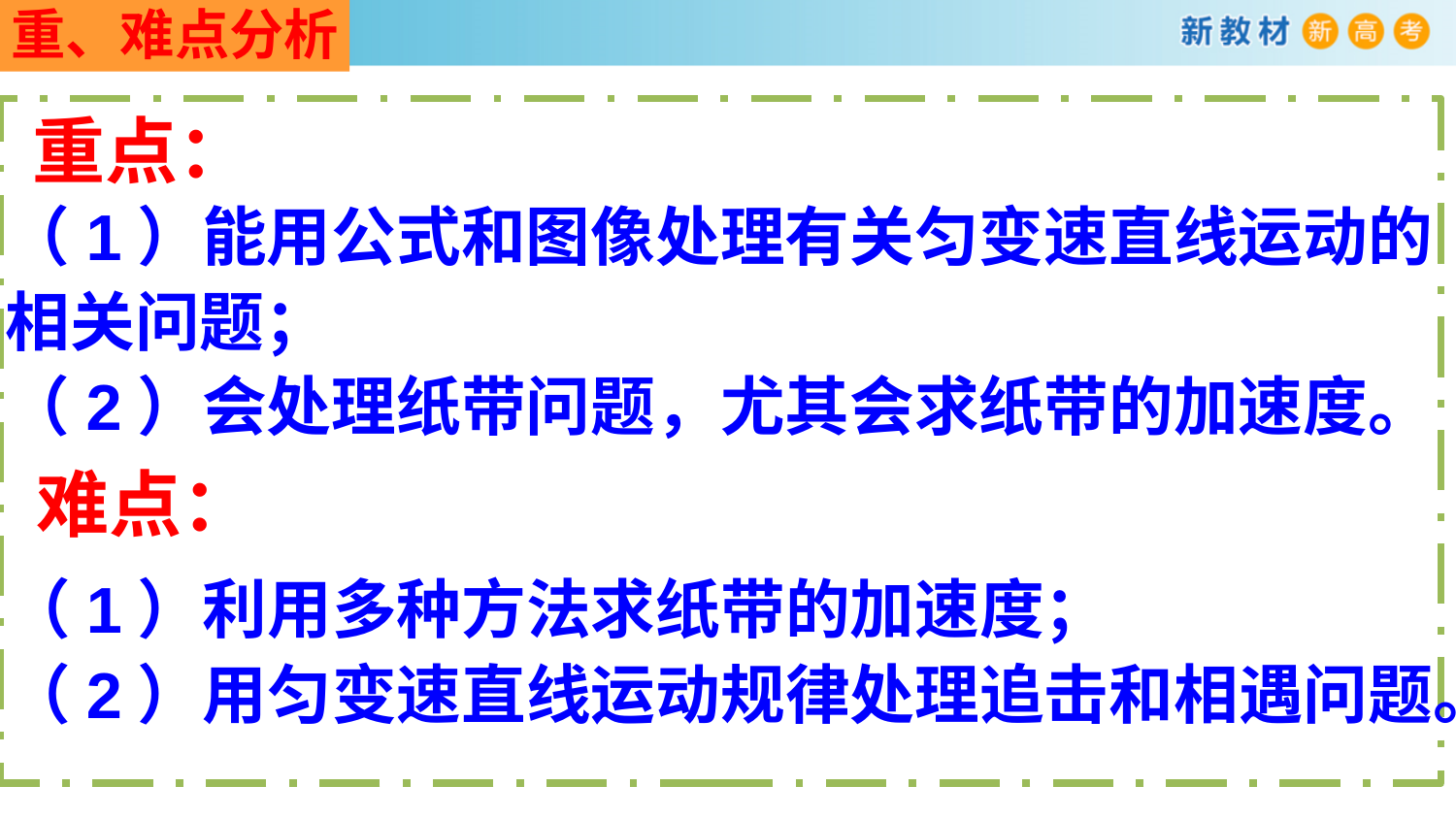

重、难点分析

重点：
（1）能用公式和图像处理有关匀变速直线运动的
相关问题；
（2）会处理纸带问题，尤其会求纸带的加速度。
难点：
（1）利用多种方法求纸带的加速度；
（2）用匀变速直线运动规律处理追击和相遇问题。